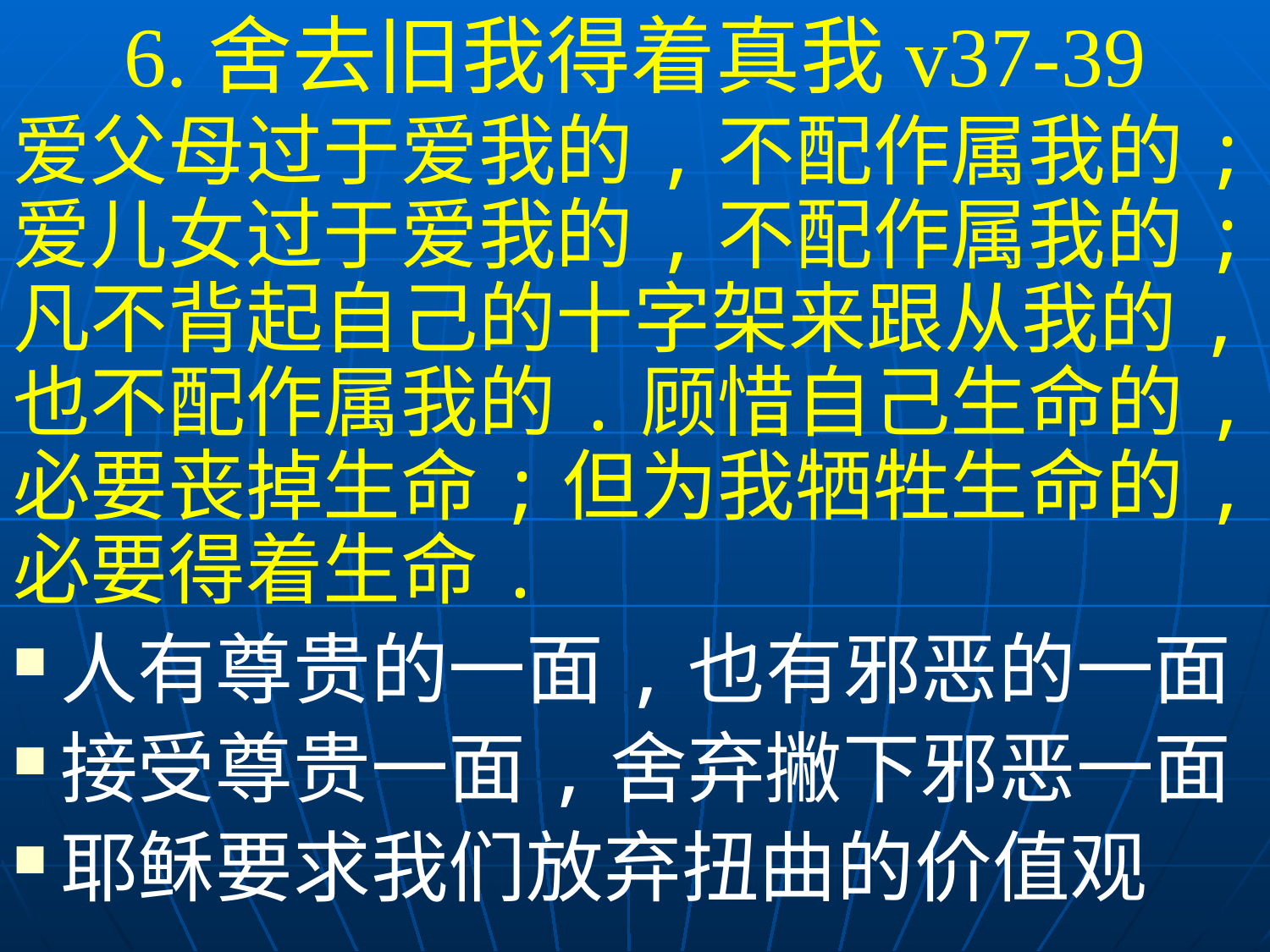

6.舍去旧我得着真我v37-39
爱父母过于爱我的,不配作属我的;爱儿女过于爱我的,不配作属我的;凡不背起自己的十字架来跟从我的,也不配作属我的.顾惜自己生命的,必要丧掉生命;但为我牺牲生命的,必要得着生命.
人有尊贵的一面,也有邪恶的一面
接受尊贵一面,舍弃撇下邪恶一面
耶稣要求我们放弃扭曲的价值观